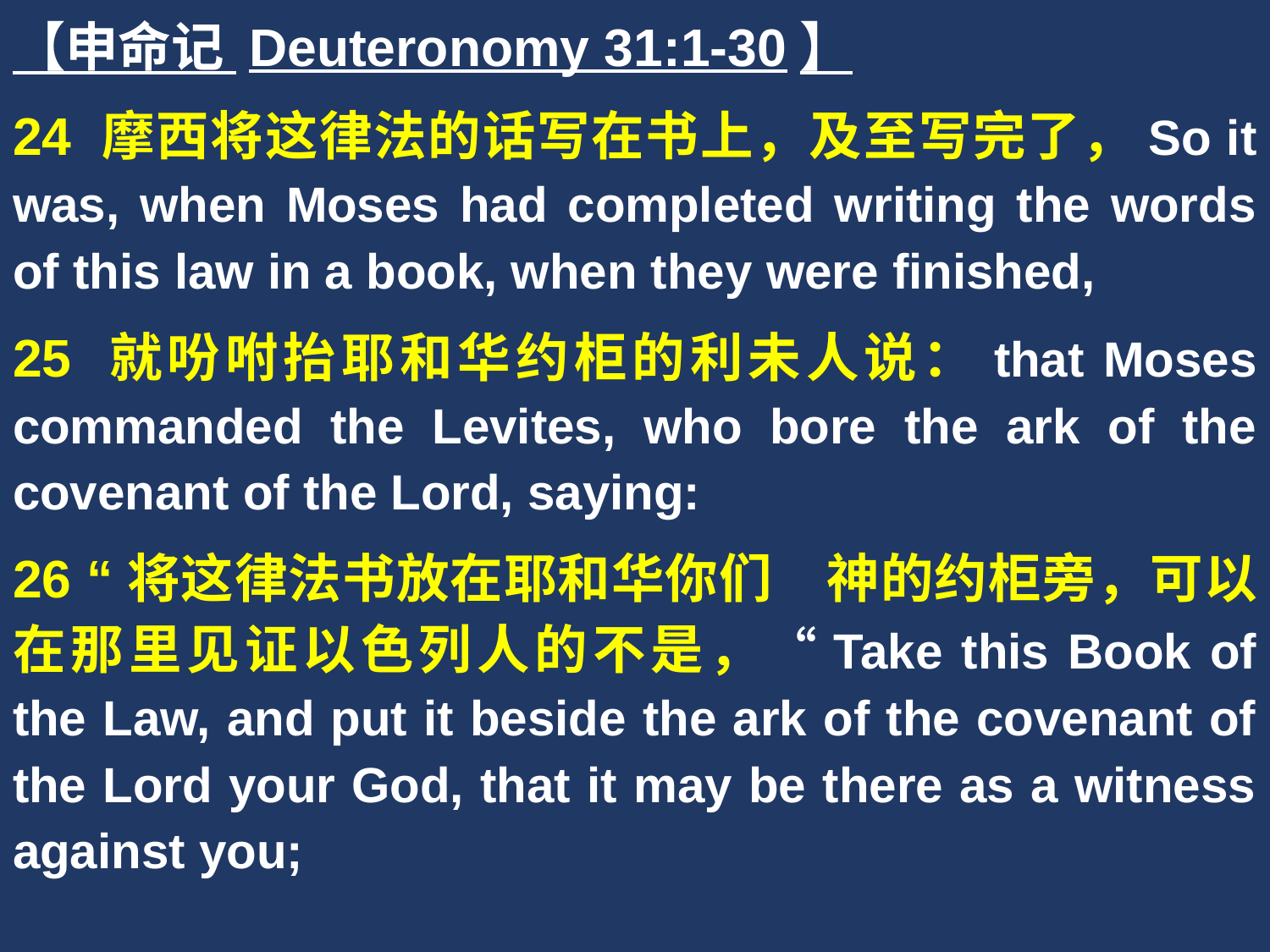

【申命记 Deuteronomy 31:1-30】
24 摩西将这律法的话写在书上，及至写完了，So it was, when Moses had completed writing the words of this law in a book, when they were finished,
25 就吩咐抬耶和华约柜的利未人说：that Moses commanded the Levites, who bore the ark of the covenant of the Lord, saying:
26 “将这律法书放在耶和华你们　神的约柜旁，可以在那里见证以色列人的不是，“Take this Book of the Law, and put it beside the ark of the covenant of the Lord your God, that it may be there as a witness against you;